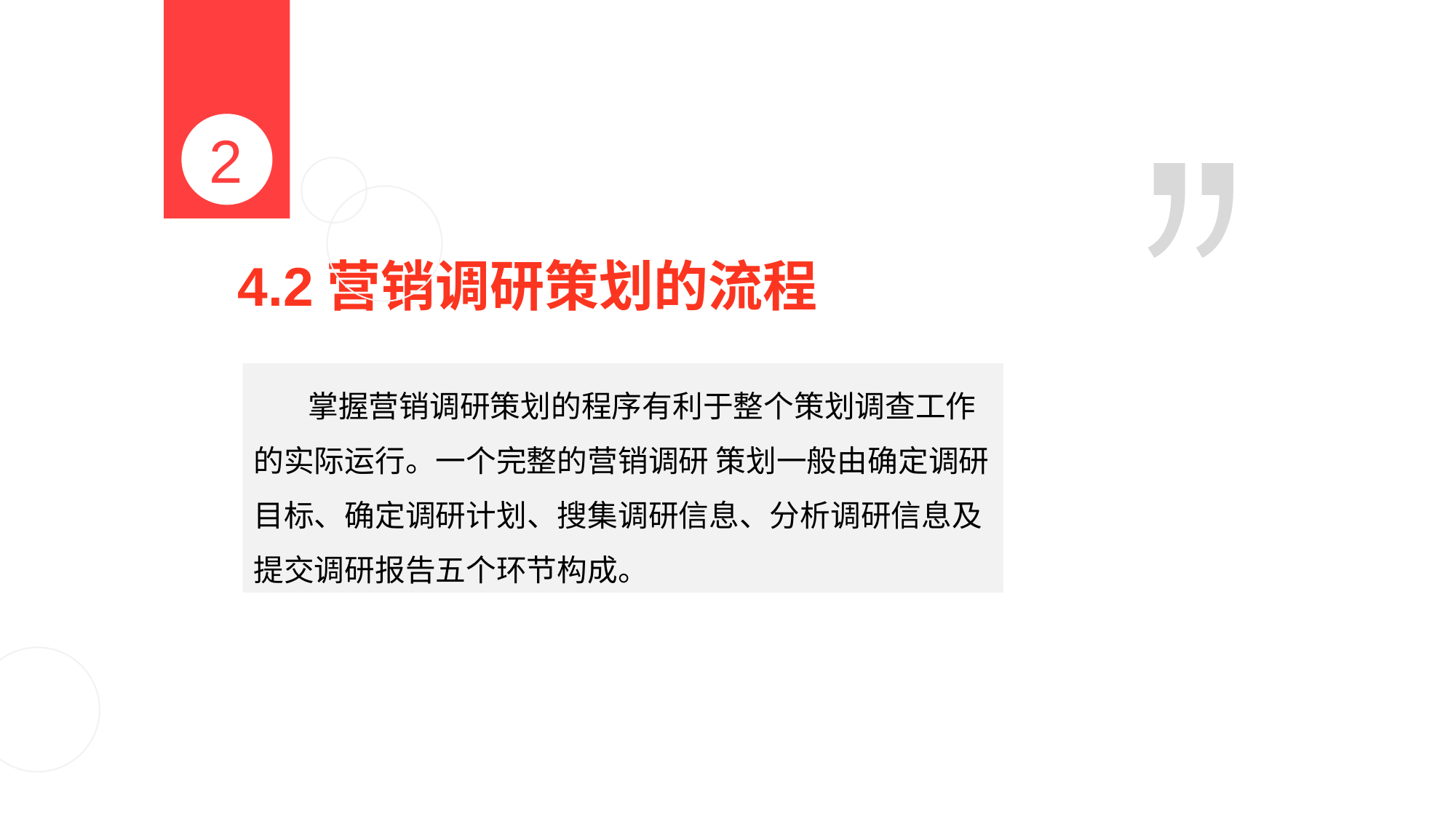

2

4.2营销调研策划的流程
掌握营销调研策划的程序有利于整个策划调查工作的实际运行。一个完整的营销调研 策划一般由确定调研目标、确定调研计划、搜集调研信息、分析调研信息及提交调研报告五个环节构成。